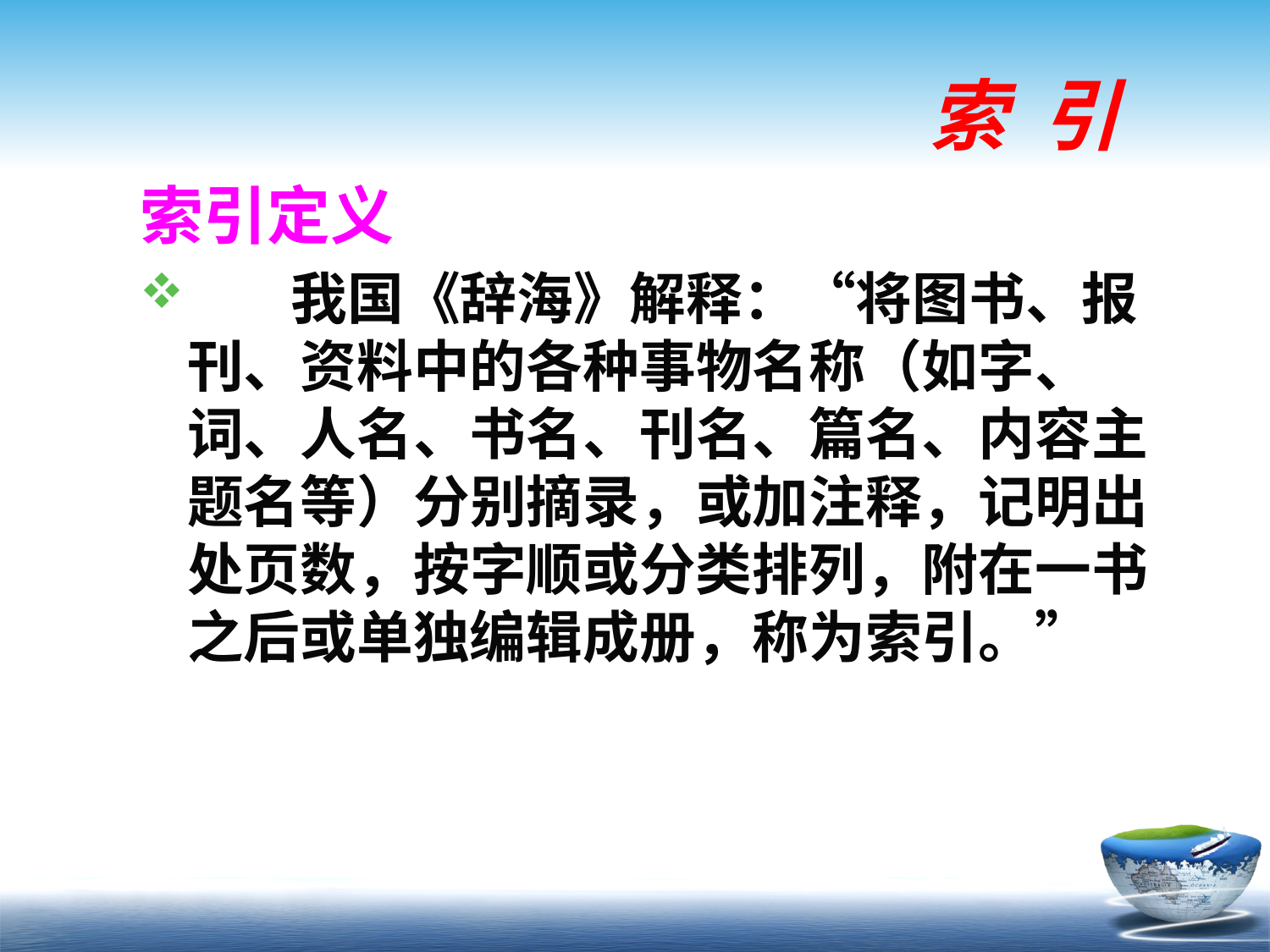

# 索  引
索引定义
        我国《辞海》解释：“将图书、报刊、资料中的各种事物名称（如字、词、人名、书名、刊名、篇名、内容主题名等）分别摘录，或加注释，记明出处页数，按字顺或分类排列，附在一书之后或单独编辑成册，称为索引。”